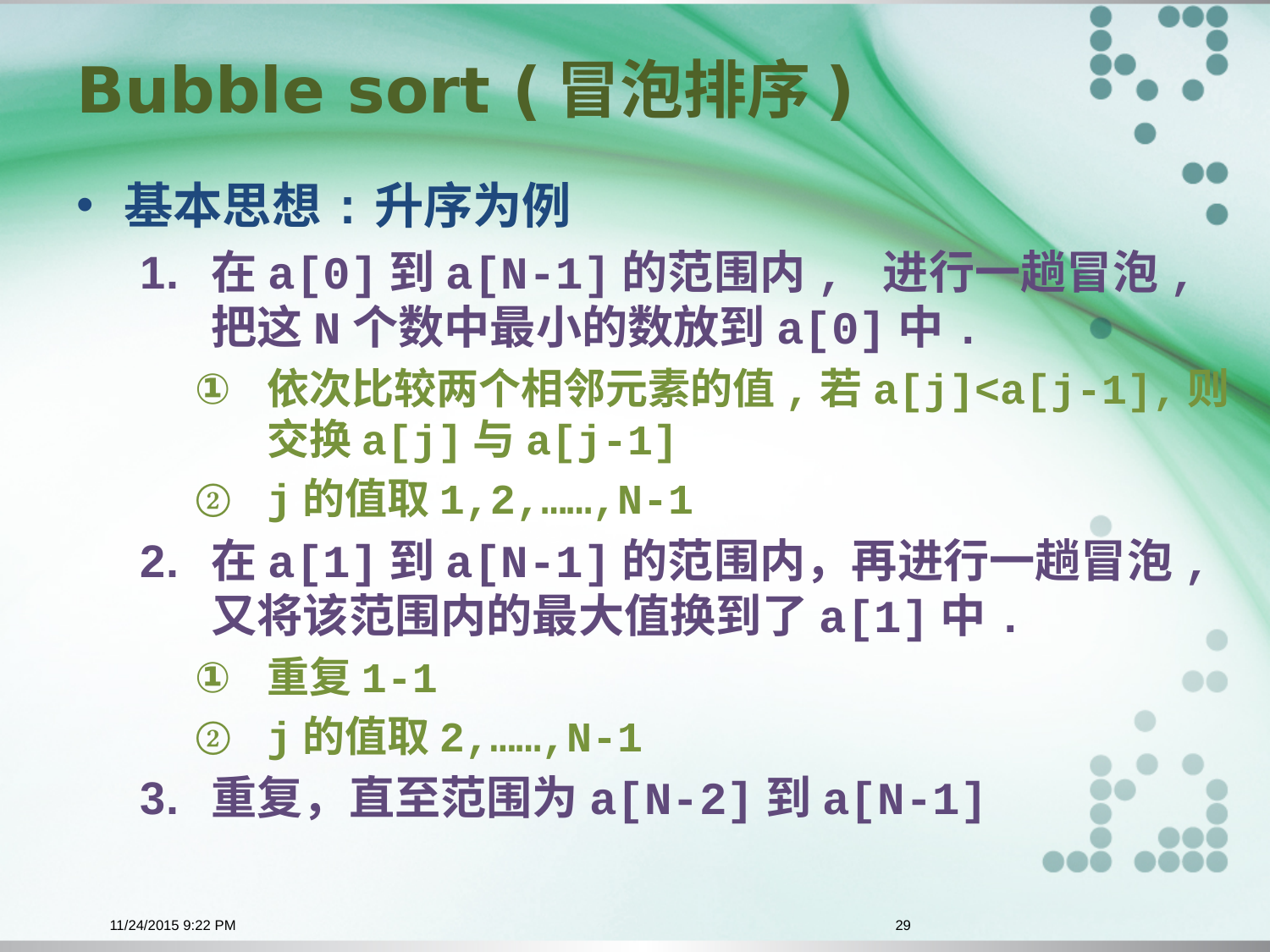

# Bubble sort (冒泡排序)
基本思想:升序为例
在a[0]到a[N-1]的范围内, 进行一趟冒泡,把这N个数中最小的数放到a[0]中.
依次比较两个相邻元素的值,若a[j]<a[j-1],则交换a[j]与a[j-1]
j的值取1,2,……,N-1
在a[1]到a[N-1]的范围内，再进行一趟冒泡,又将该范围内的最大值换到了a[1]中.
重复1-1
j的值取2,……,N-1
重复，直至范围为a[N-2]到a[N-1]

11/24/2015 9:22 PM
29